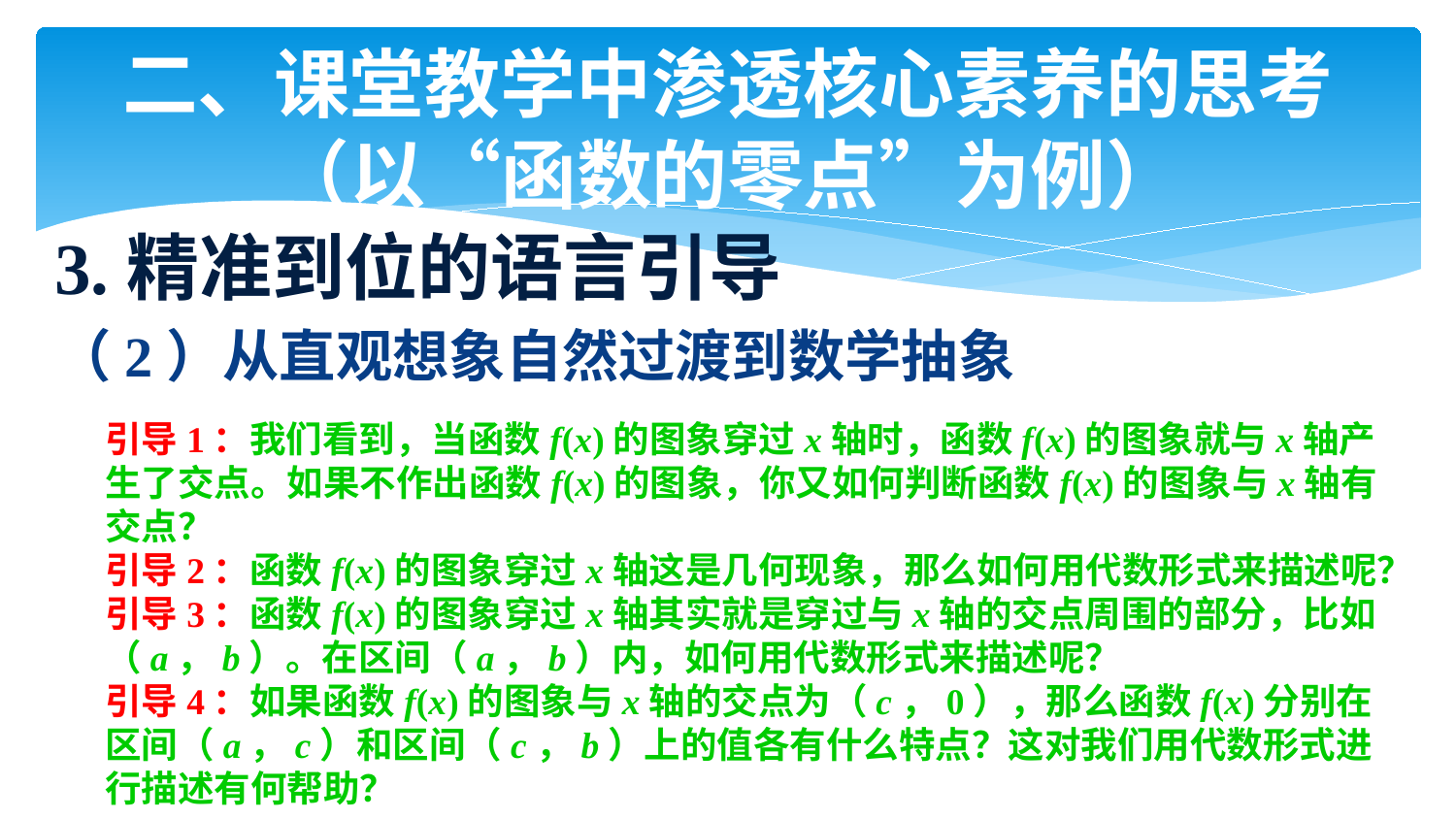

二、课堂教学中渗透核心素养的思考（以“函数的零点”为例）
3.精准到位的语言引导
（2）从直观想象自然过渡到数学抽象
引导1：我们看到，当函数f(x)的图象穿过x轴时，函数f(x)的图象就与x轴产生了交点。如果不作出函数f(x)的图象，你又如何判断函数f(x)的图象与x轴有交点？
引导2：函数f(x)的图象穿过x轴这是几何现象，那么如何用代数形式来描述呢？
引导3：函数f(x)的图象穿过x轴其实就是穿过与x轴的交点周围的部分，比如（a，b）。在区间（a，b）内，如何用代数形式来描述呢？
引导4：如果函数f(x)的图象与x轴的交点为（c，0），那么函数f(x)分别在区间（a，c）和区间（c，b）上的值各有什么特点？这对我们用代数形式进行描述有何帮助？